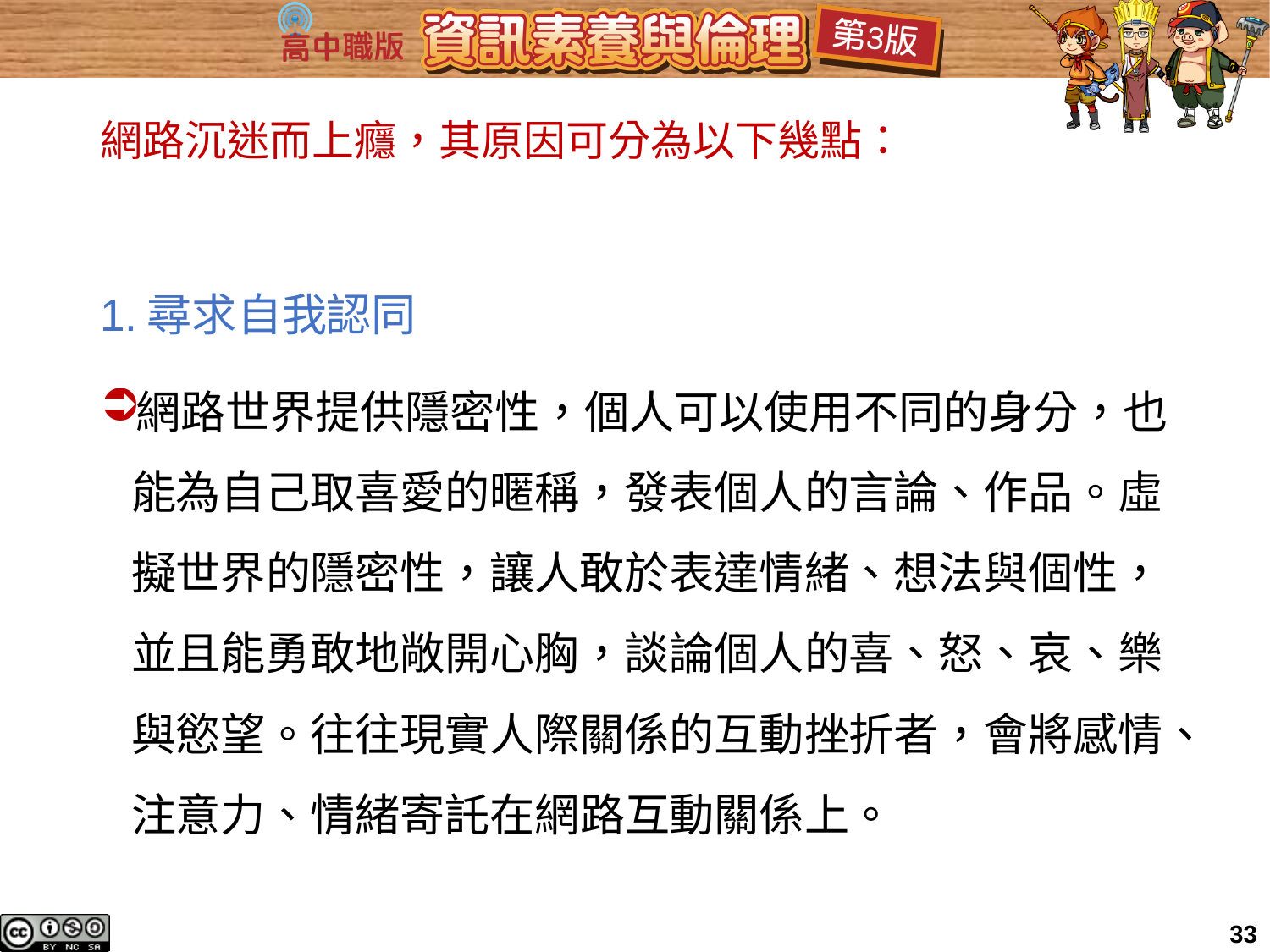

# 網路沉迷而上癮，其原因可分為以下幾點：
1.尋求自我認同
網路世界提供隱密性，個人可以使用不同的身分，也能為自己取喜愛的暱稱，發表個人的言論、作品。虛擬世界的隱密性，讓人敢於表達情緒、想法與個性，並且能勇敢地敞開心胸，談論個人的喜、怒、哀、樂與慾望。往往現實人際關係的互動挫折者，會將感情、注意力、情緒寄託在網路互動關係上。
33